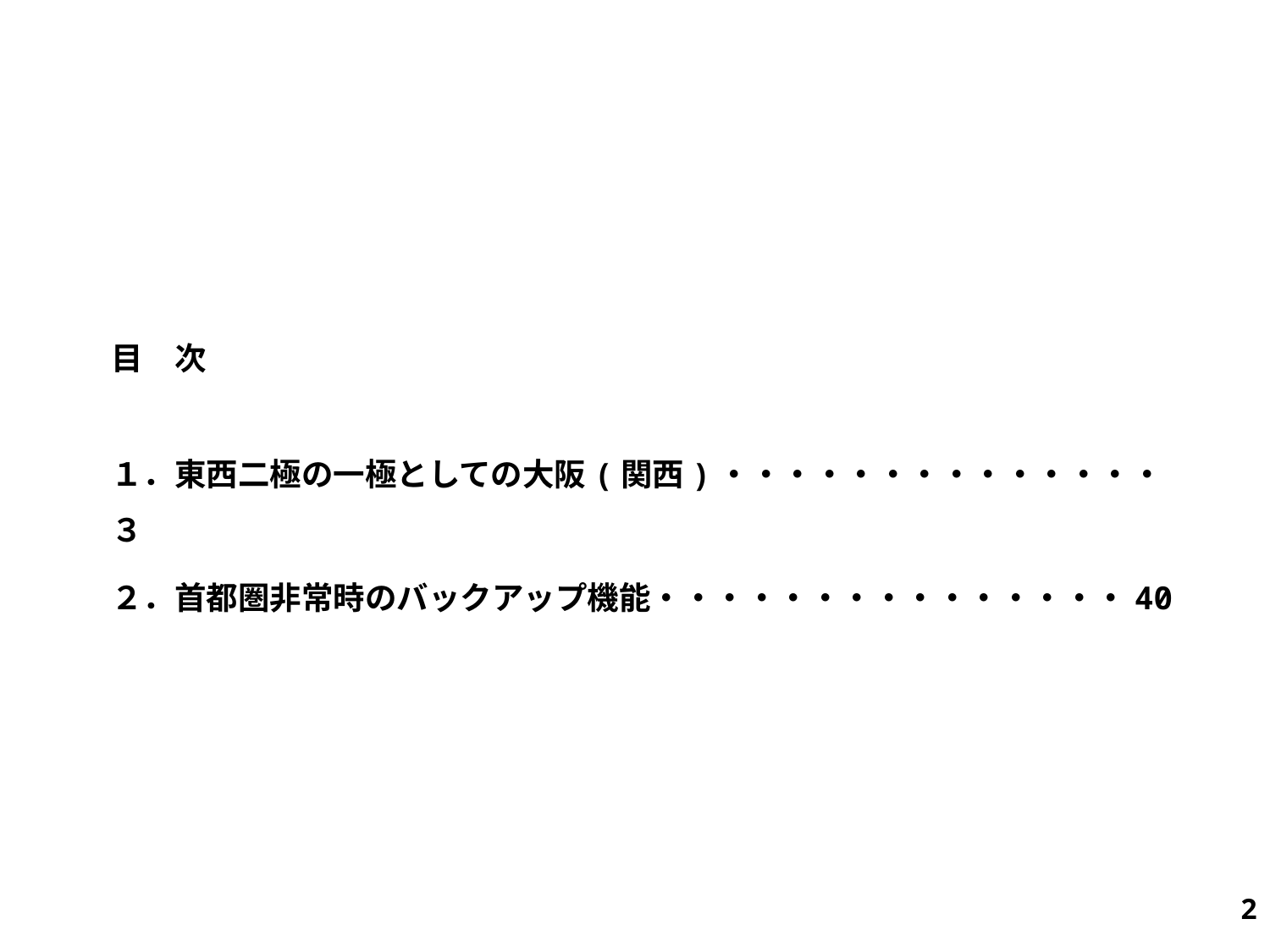

目　次
１．東西二極の一極としての大阪(関西)・・・・・・・・・・・・・・３
２．首都圏非常時のバックアップ機能・・・・・・・・・・・・・・・40
2